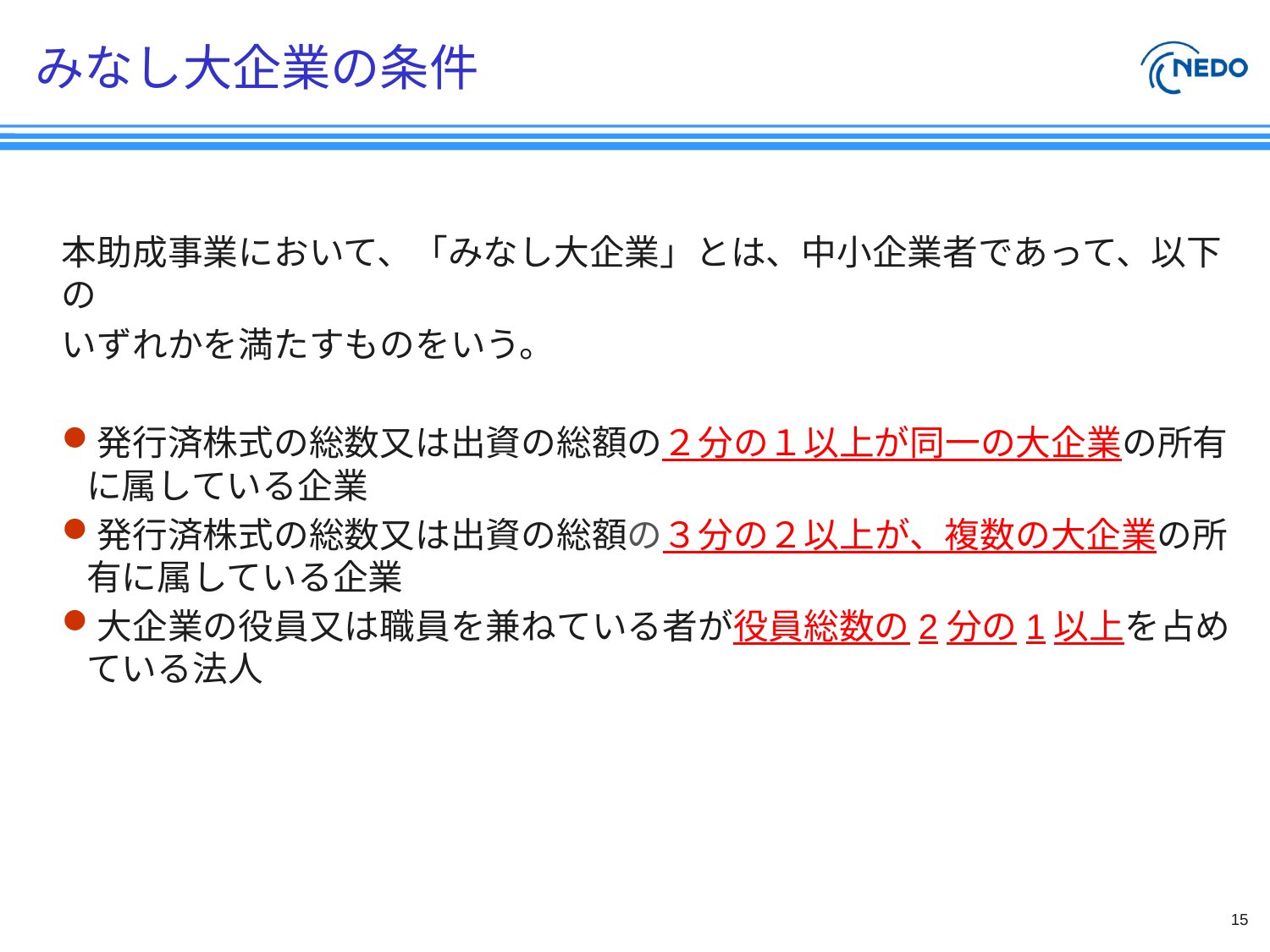

# みなし大企業の条件

本助成事業において、「みなし大企業」とは、中小企業者であって、以下の
いずれかを満たすものをいう。

発行済株式の総数又は出資の総額の２分の１以上が同一の大企業の所有に属している企業
発行済株式の総数又は出資の総額の３分の２以上が、複数の大企業の所有に属している企業
大企業の役員又は職員を兼ねている者が役員総数の2分の1以上を占めている法人
15